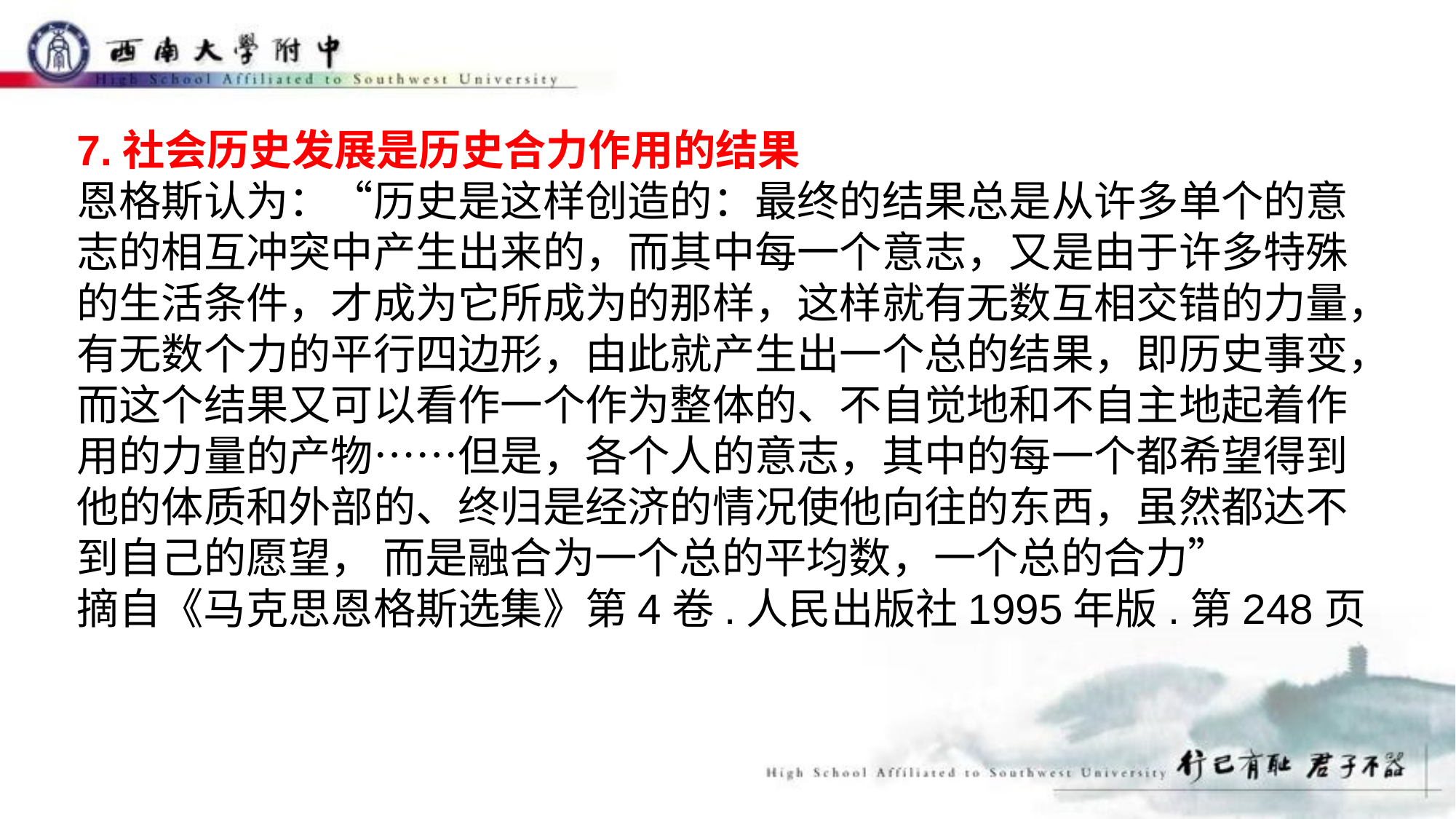

7.社会历史发展是历史合力作用的结果
恩格斯认为：“历史是这样创造的：最终的结果总是从许多单个的意志的相互冲突中产生出来的，而其中每一个意志，又是由于许多特殊的生活条件，才成为它所成为的那样，这样就有无数互相交错的力量，有无数个力的平行四边形，由此就产生出一个总的结果，即历史事变，而这个结果又可以看作一个作为整体的、不自觉地和不自主地起着作用的力量的产物……但是，各个人的意志，其中的每一个都希望得到他的体质和外部的、终归是经济的情况使他向往的东西，虽然都达不到自己的愿望， 而是融合为一个总的平均数，一个总的合力”
摘自《马克思恩格斯选集》第4卷.人民出版社1995年版.第248页